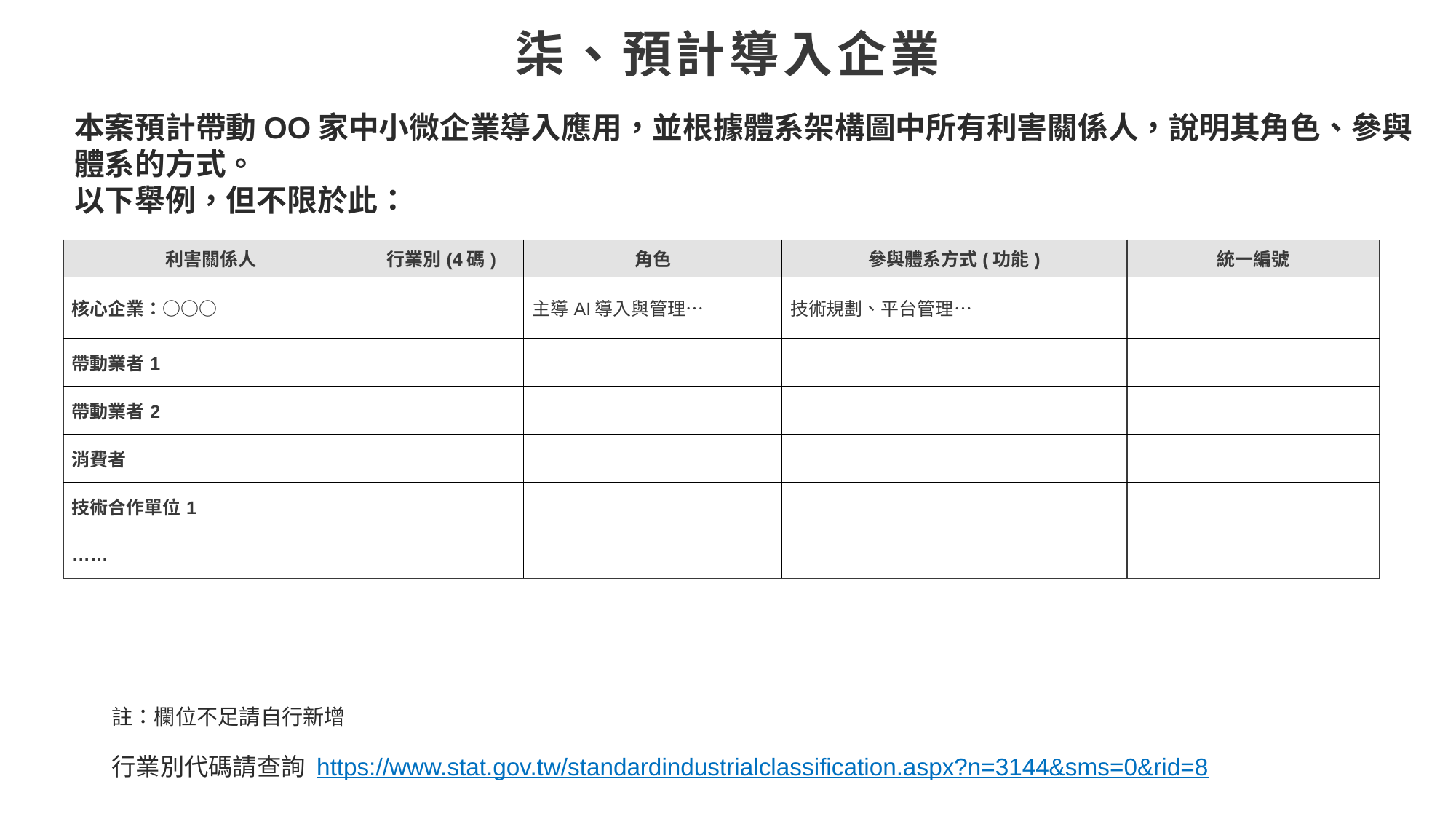

# 柒、預計導入企業
本案預計帶動OO家中小微企業導入應用，並根據體系架構圖中所有利害關係人，說明其角色、參與體系的方式。
以下舉例，但不限於此：

| 利害關係人 | 行業別(4碼) | 角色 | 參與體系方式(功能) | 統一編號 |
| --- | --- | --- | --- | --- |
| 核心企業：○○○ |  | 主導AI導入與管理… | 技術規劃、平台管理… |  |
| 帶動業者1 |  |  |  |  |
| 帶動業者2 |  |  |  |  |
| 消費者 |  |  |  |  |
| 技術合作單位1 |  |  |  |  |
| …… |  |  |  |  |
註：欄位不足請自行新增
行業別代碼請查詢 https://www.stat.gov.tw/standardindustrialclassification.aspx?n=3144&sms=0&rid=8